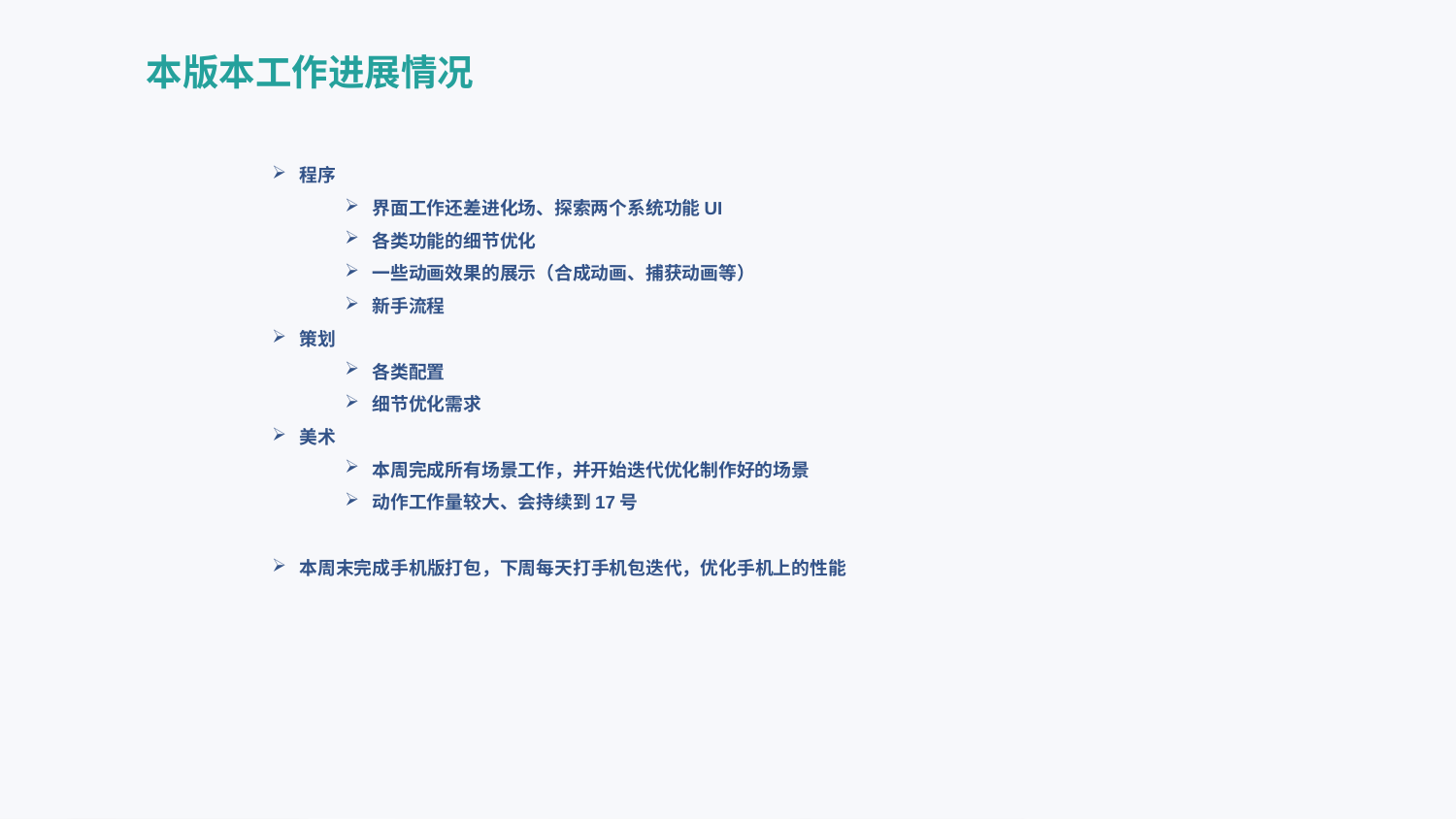

本版本工作进展情况
程序
界面工作还差进化场、探索两个系统功能UI
各类功能的细节优化
一些动画效果的展示（合成动画、捕获动画等）
新手流程
策划
各类配置
细节优化需求
美术
本周完成所有场景工作，并开始迭代优化制作好的场景
动作工作量较大、会持续到17号

本周末完成手机版打包，下周每天打手机包迭代，优化手机上的性能